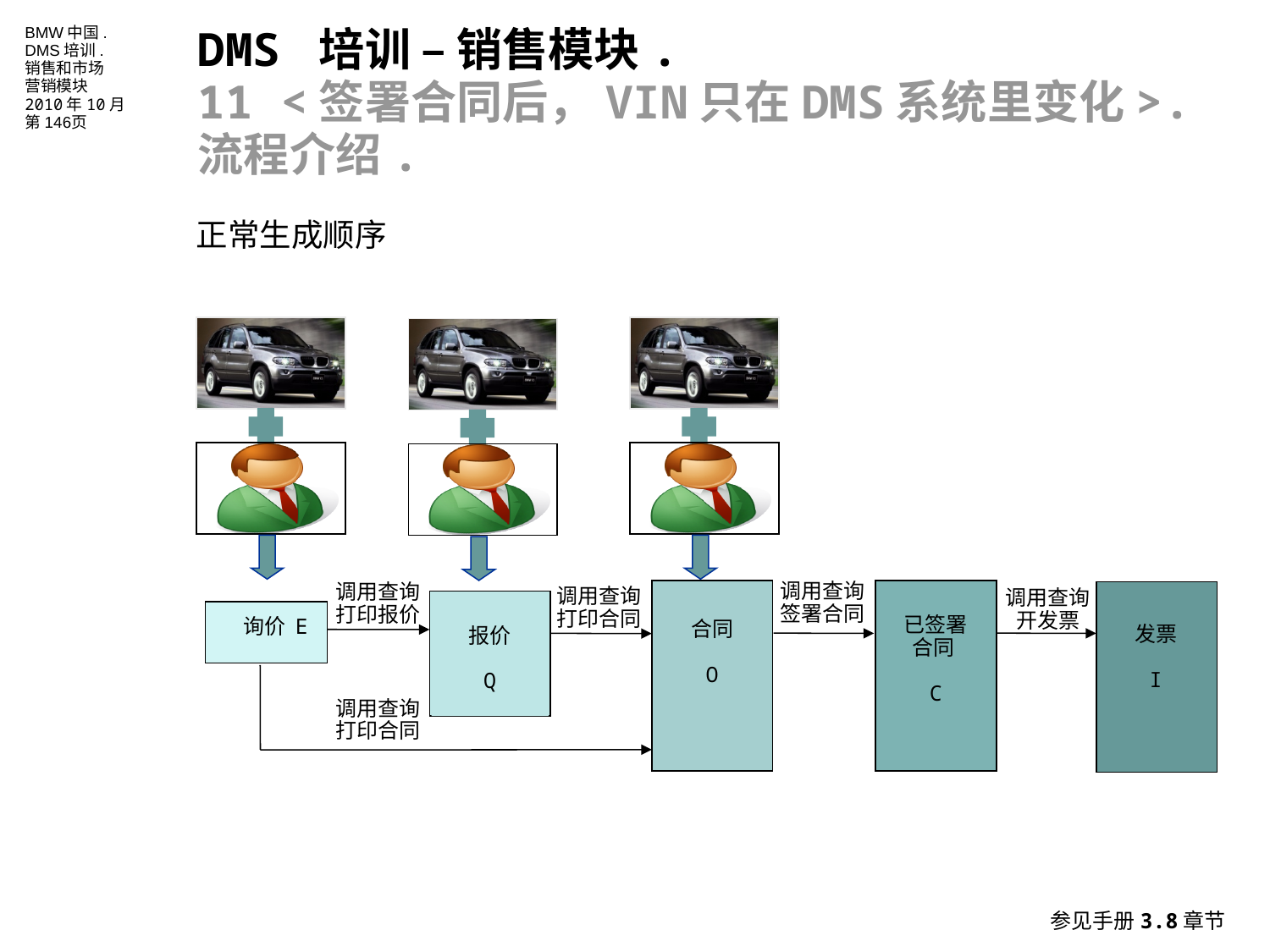

DMS 培训 – 销售模块.
11 <签署合同后，VIN只在DMS系统里变化>.
流程介绍.
正常生成顺序

调用查询
签署合同
调用查询
打印报价
调用查询
打印合同

合同

O

已签署
合同

C
调用查询
开发票

发票

I

报价

Q

询价 E

调用查询
打印合同

参见手册3.8章节